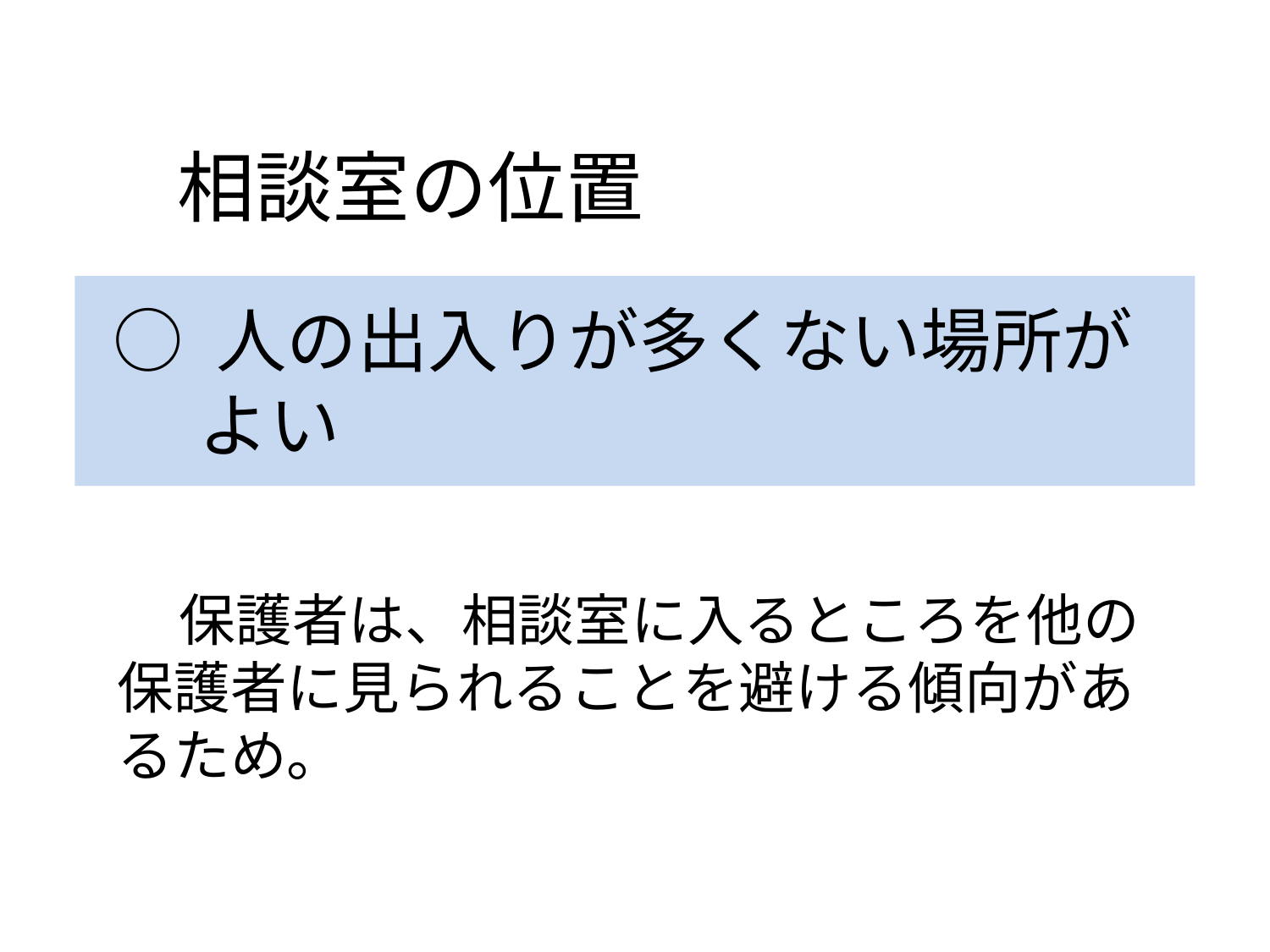

相談室の位置
○ 人の出入りが多くない場所が
よい
保護者は、相談室に入るところを他の保護者に見られることを避ける傾向があるため。